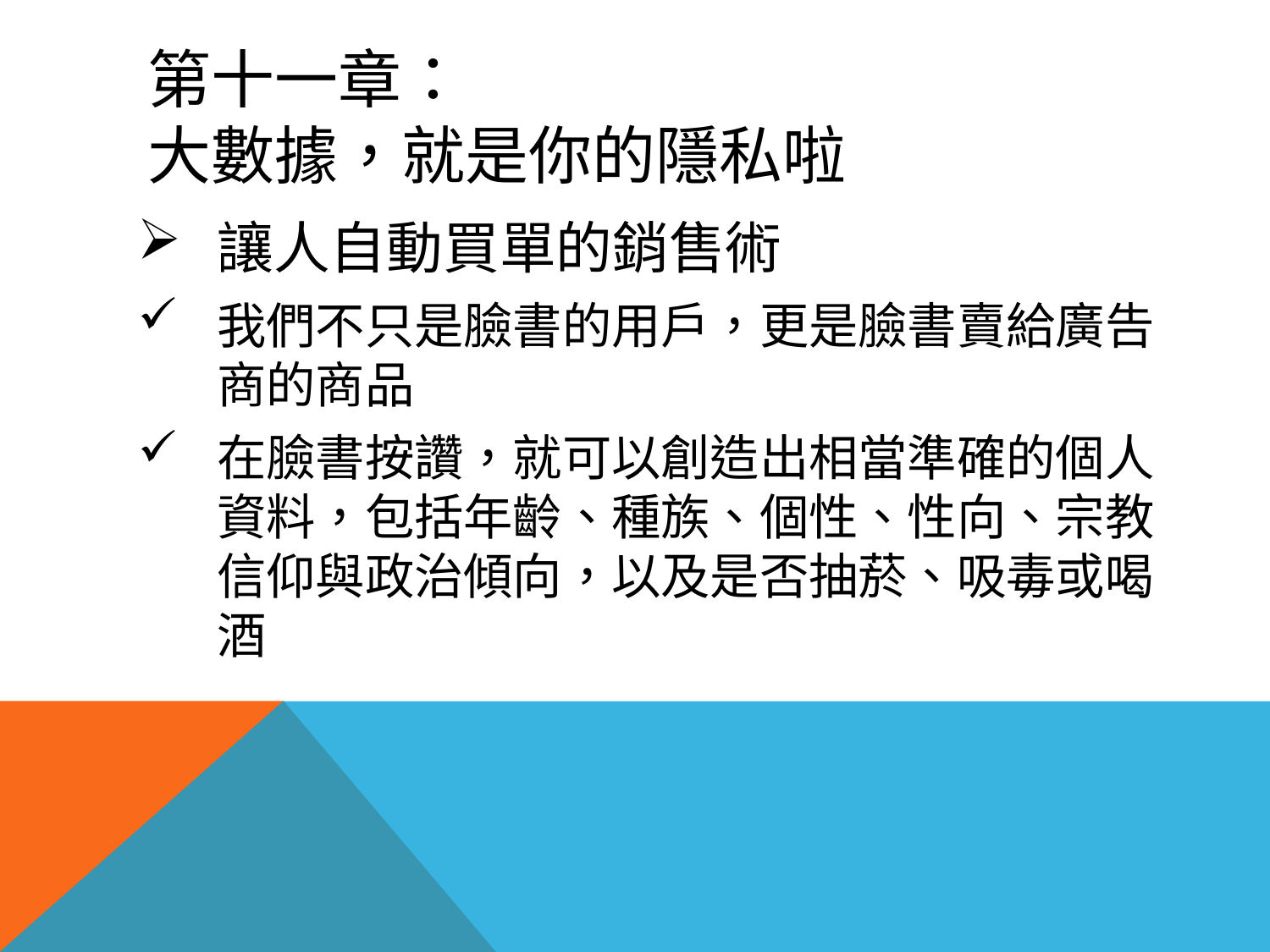

# 第十一章： 大數據，就是你的隱私啦
讓人自動買單的銷售術
我們不只是臉書的用戶，更是臉書賣給廣告商的商品
在臉書按讚，就可以創造出相當準確的個人資料，包括年齡、種族、個性、性向、宗教信仰與政治傾向，以及是否抽菸、吸毒或喝酒